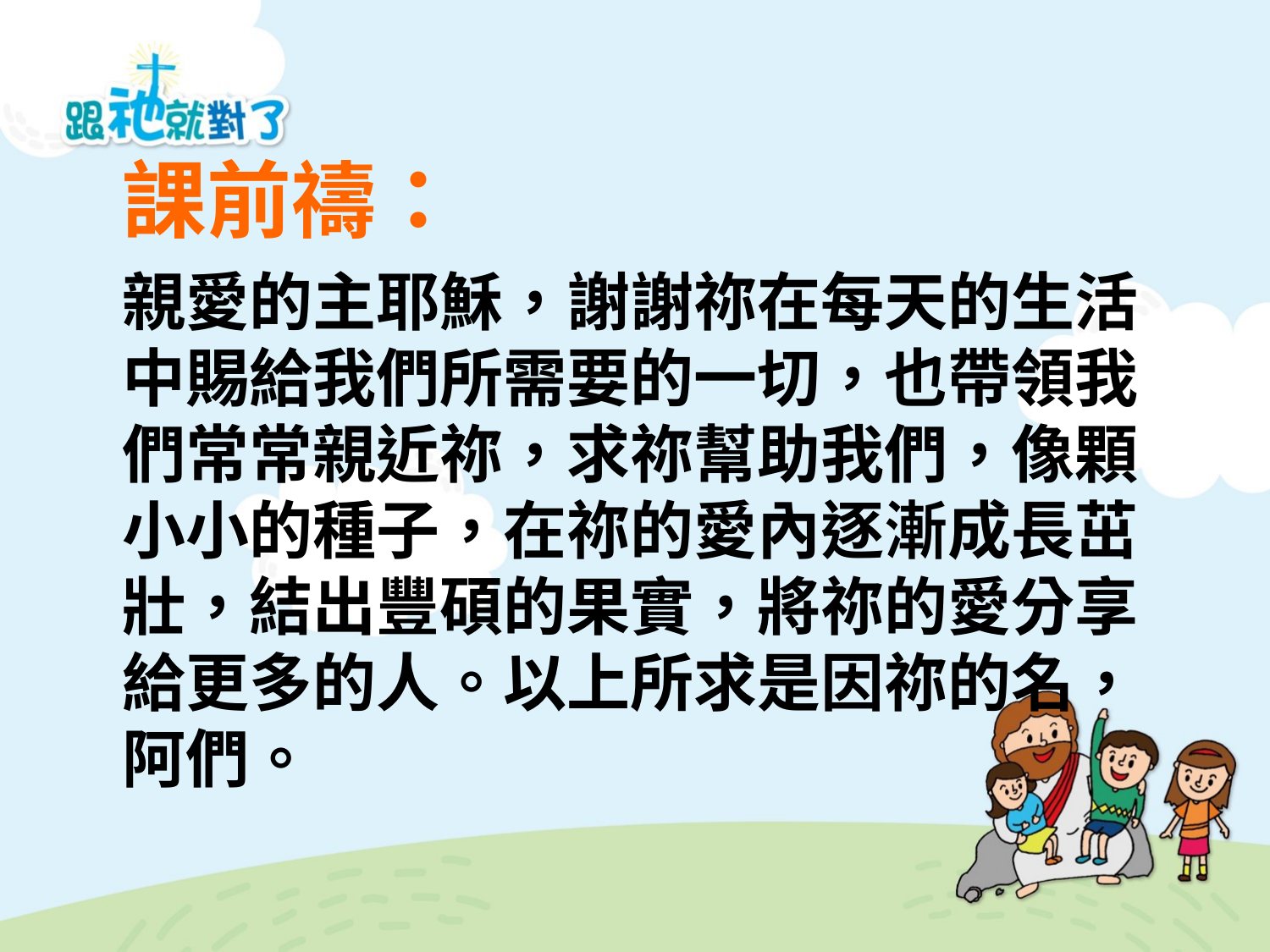

課前禱：
親愛的主耶穌，謝謝祢在每天的生活中賜給我們所需要的一切，也帶領我們常常親近祢，求祢幫助我們，像顆小小的種子，在祢的愛內逐漸成長茁壯，結出豐碩的果實，將祢的愛分享給更多的人。以上所求是因祢的名，阿們。